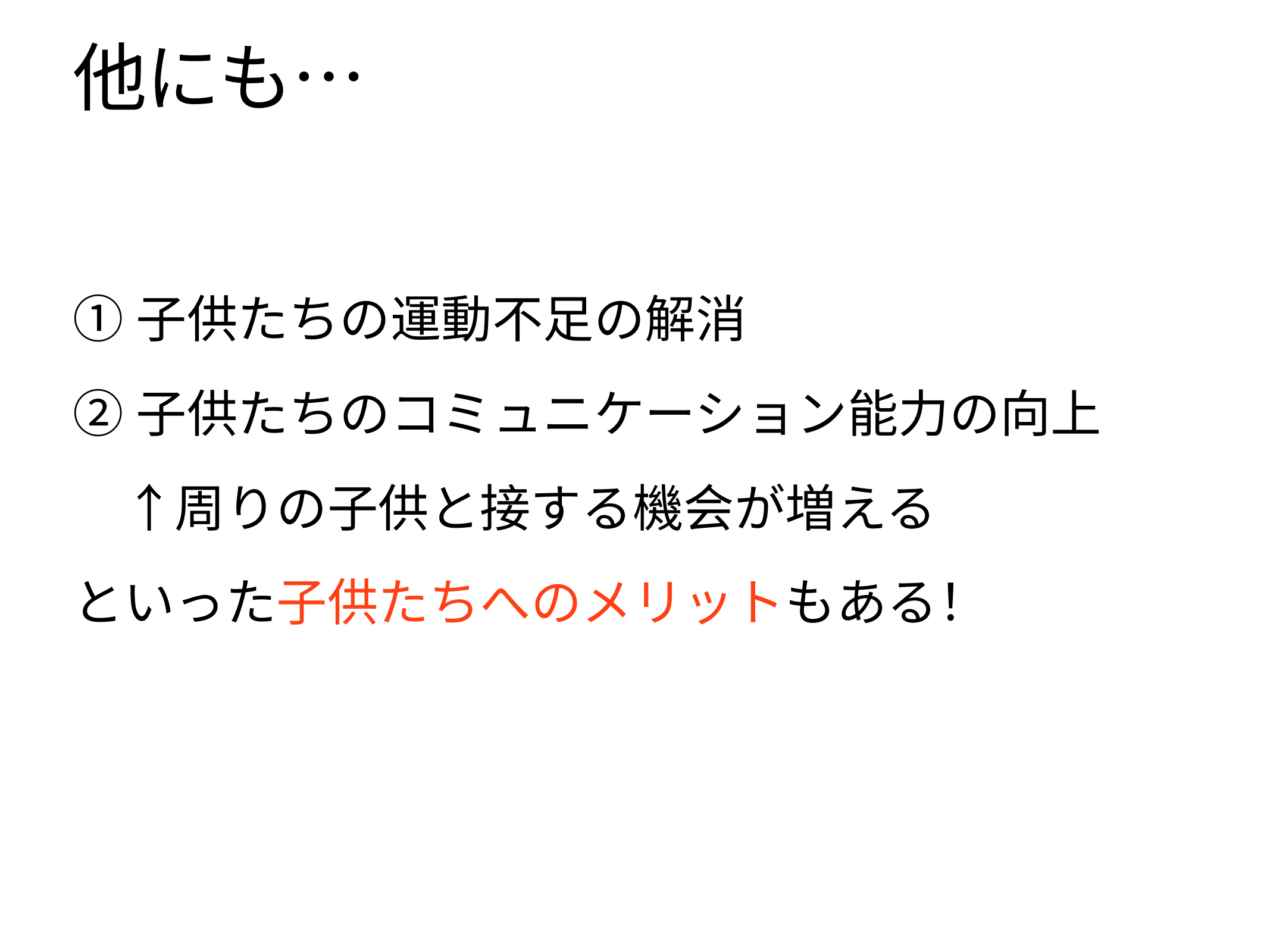

# 他にも…

①子供たちの運動不足の解消
②子供たちのコミュニケーション能力の向上
　↑周りの子供と接する機会が増える
といった子供たちへのメリットもある！